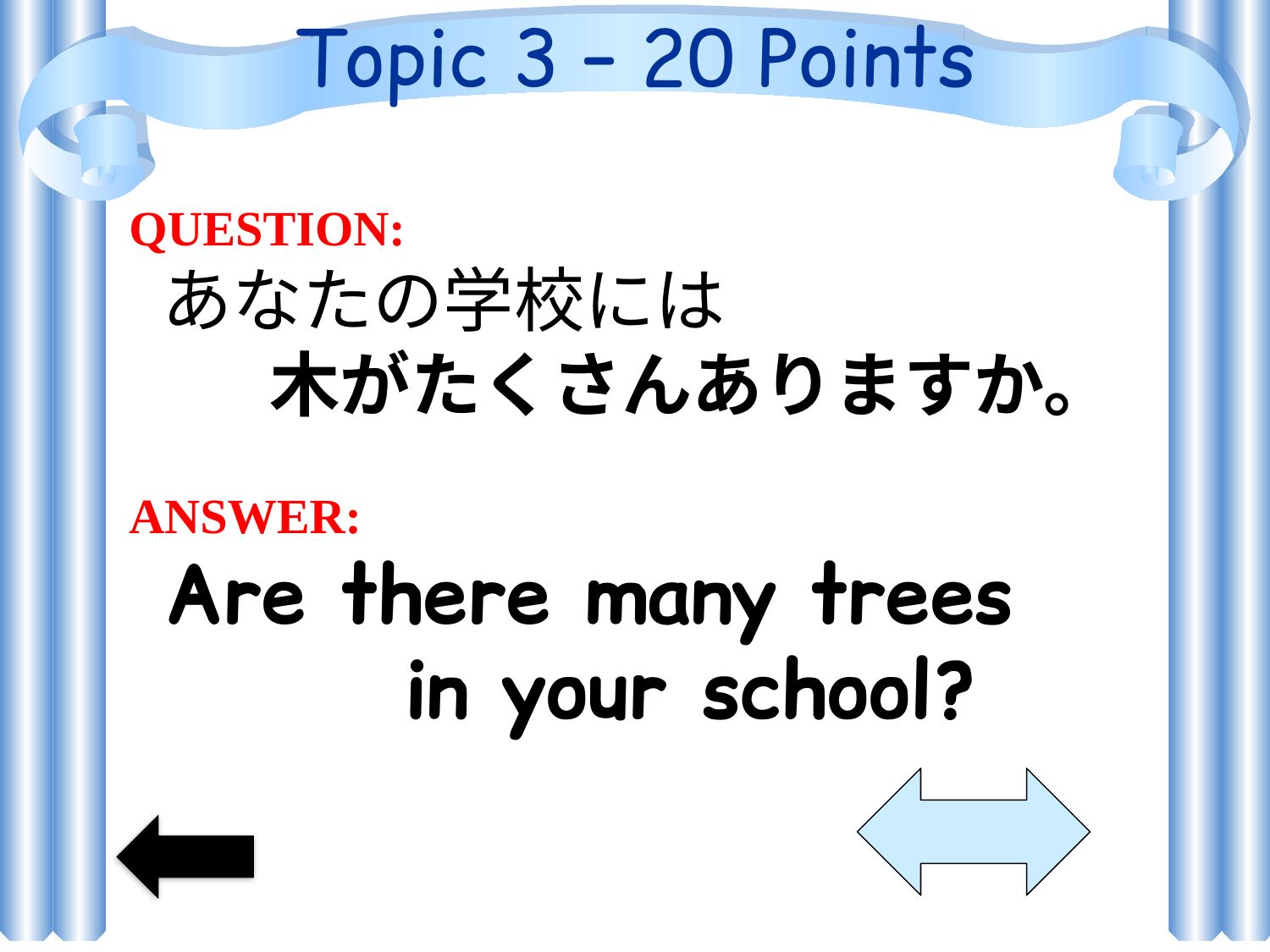

# Topic 3 – 20 Points
QUESTION:
 あなたの学校には
　　木がたくさんありますか。

ANSWER:
   Are there many trees
        in your school?